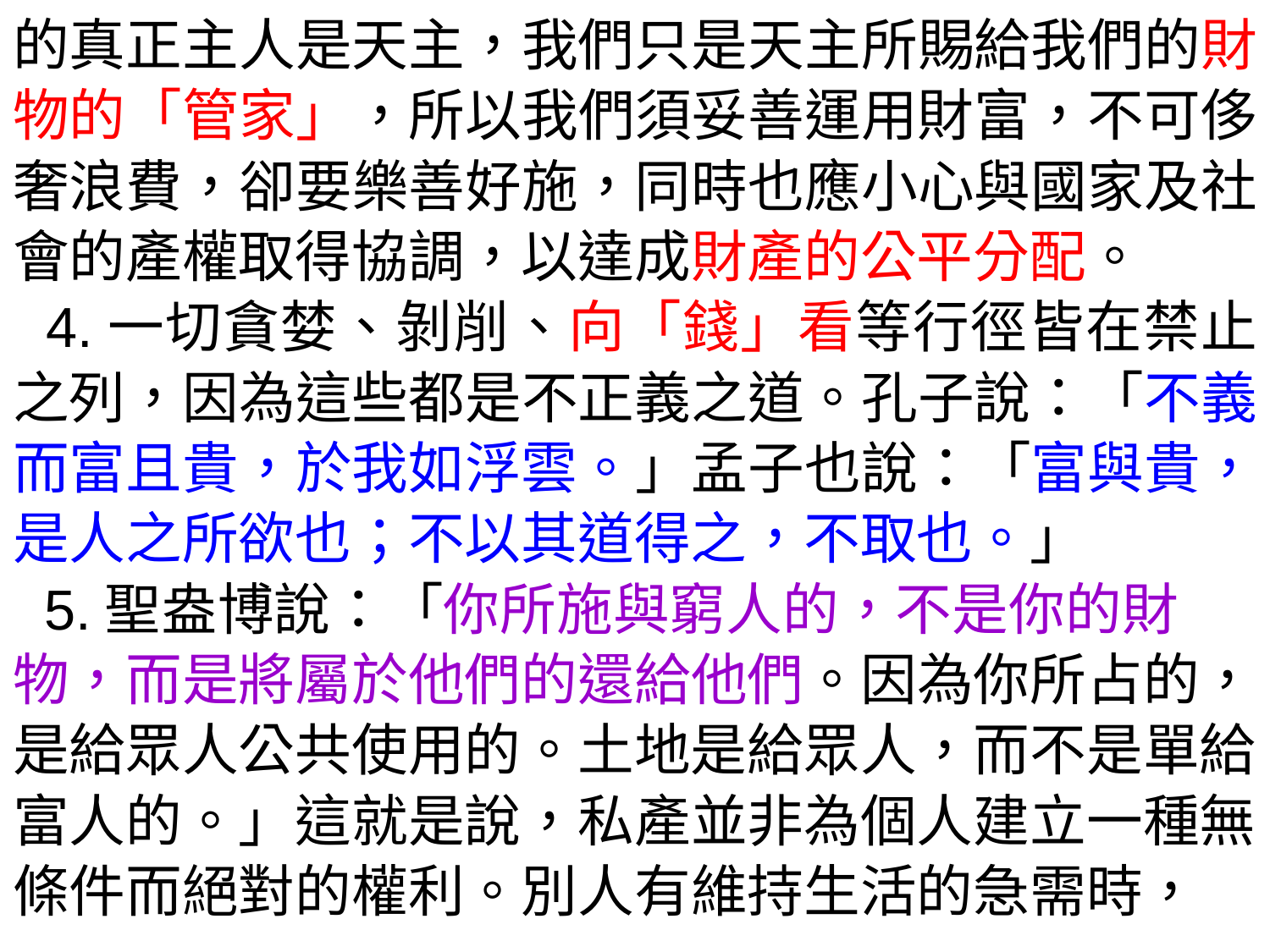

的真正主人是天主，我們只是天主所賜給我們的財物的「管家」，所以我們須妥善運用財富，不可侈奢浪費，卻要樂善好施，同時也應小心與國家及社會的產權取得協調，以達成財產的公平分配。
  4.一切貪婪、剝削、向「錢」看等行徑皆在禁止之列，因為這些都是不正義之道。孔子說：「不義而富且貴，於我如浮雲。」孟子也說：「富與貴，是人之所欲也；不以其道得之，不取也。」
  5.聖盎博說：「你所施與窮人的，不是你的財物，而是將屬於他們的還給他們。因為你所占的，是給眾人公共使用的。土地是給眾人，而不是單給富人的。」這就是說，私產並非為個人建立一種無條件而絕對的權利。別人有維持生活的急需時，